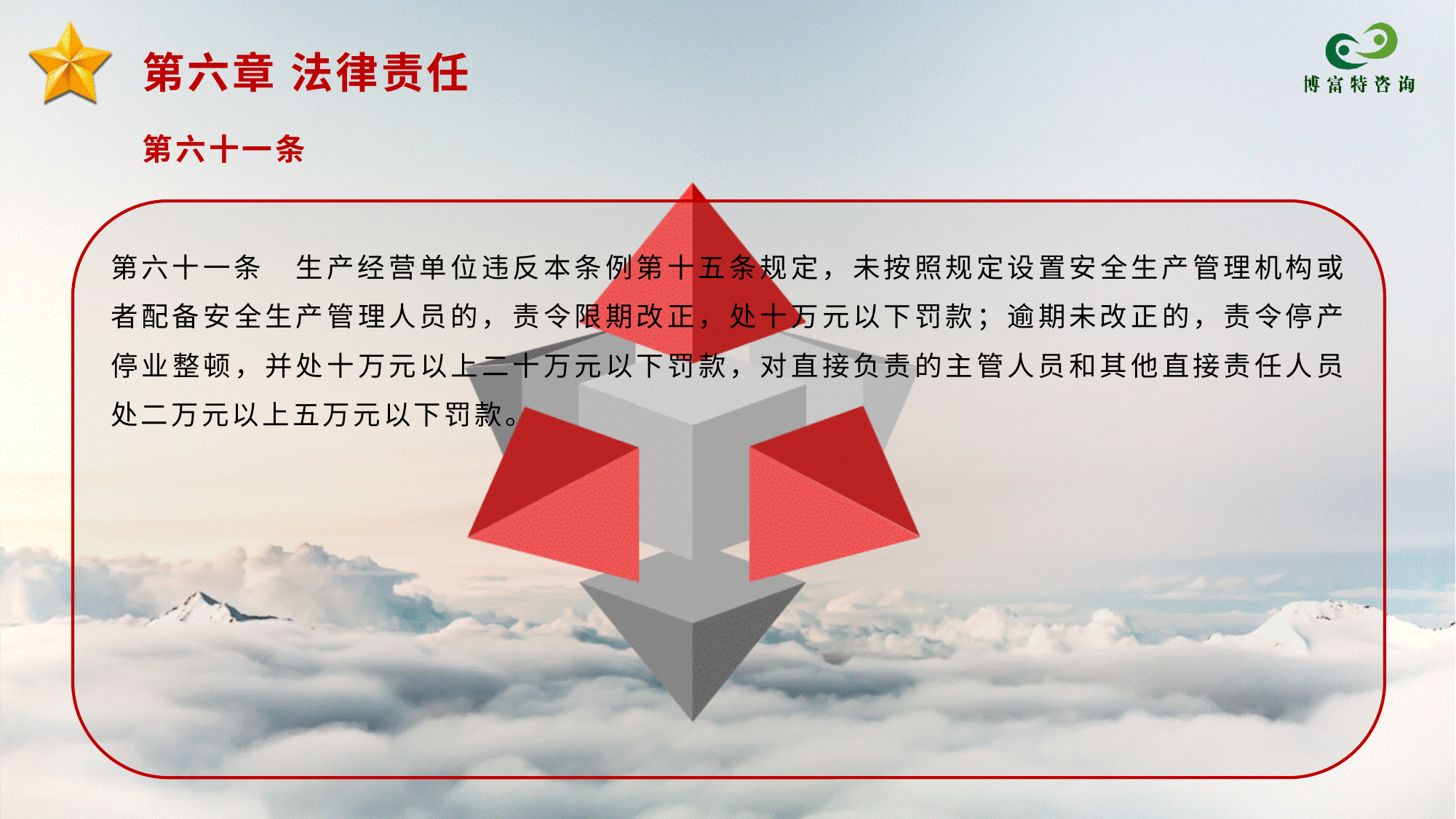

第六章 法律责任
第六十一条
第六十一条　生产经营单位违反本条例第十五条规定，未按照规定设置安全生产管理机构或者配备安全生产管理人员的，责令限期改正，处十万元以下罚款；逾期未改正的，责令停产停业整顿，并处十万元以上二十万元以下罚款，对直接负责的主管人员和其他直接责任人员处二万元以上五万元以下罚款。